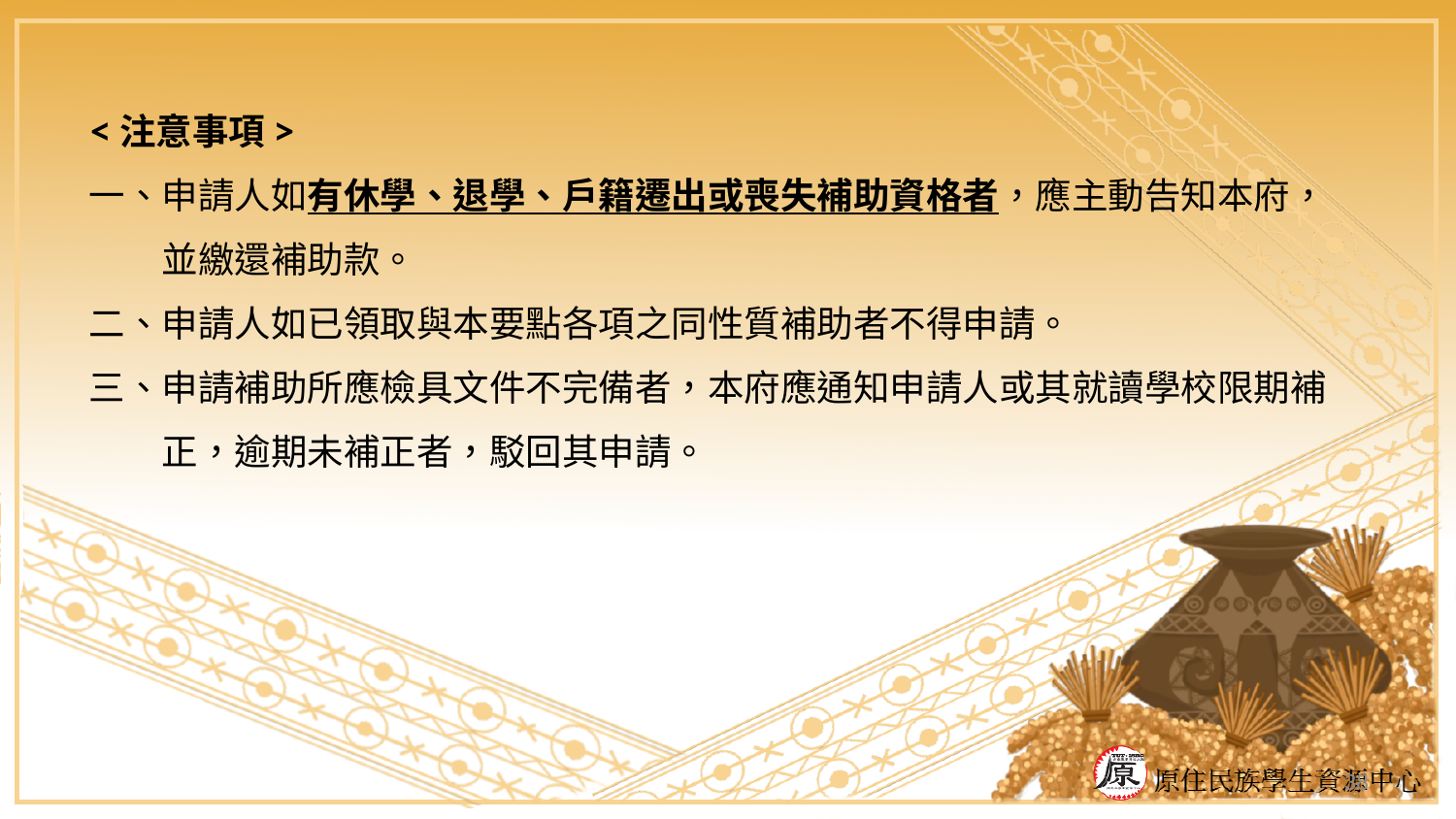

<注意事項>
一、申請人如有休學、退學、戶籍遷出或喪失補助資格者，應主動告知本府，
　　並繳還補助款。
二、申請人如已領取與本要點各項之同性質補助者不得申請。
三、申請補助所應檢具文件不完備者，本府應通知申請人或其就讀學校限期補
　　正，逾期未補正者，駁回其申請。
38